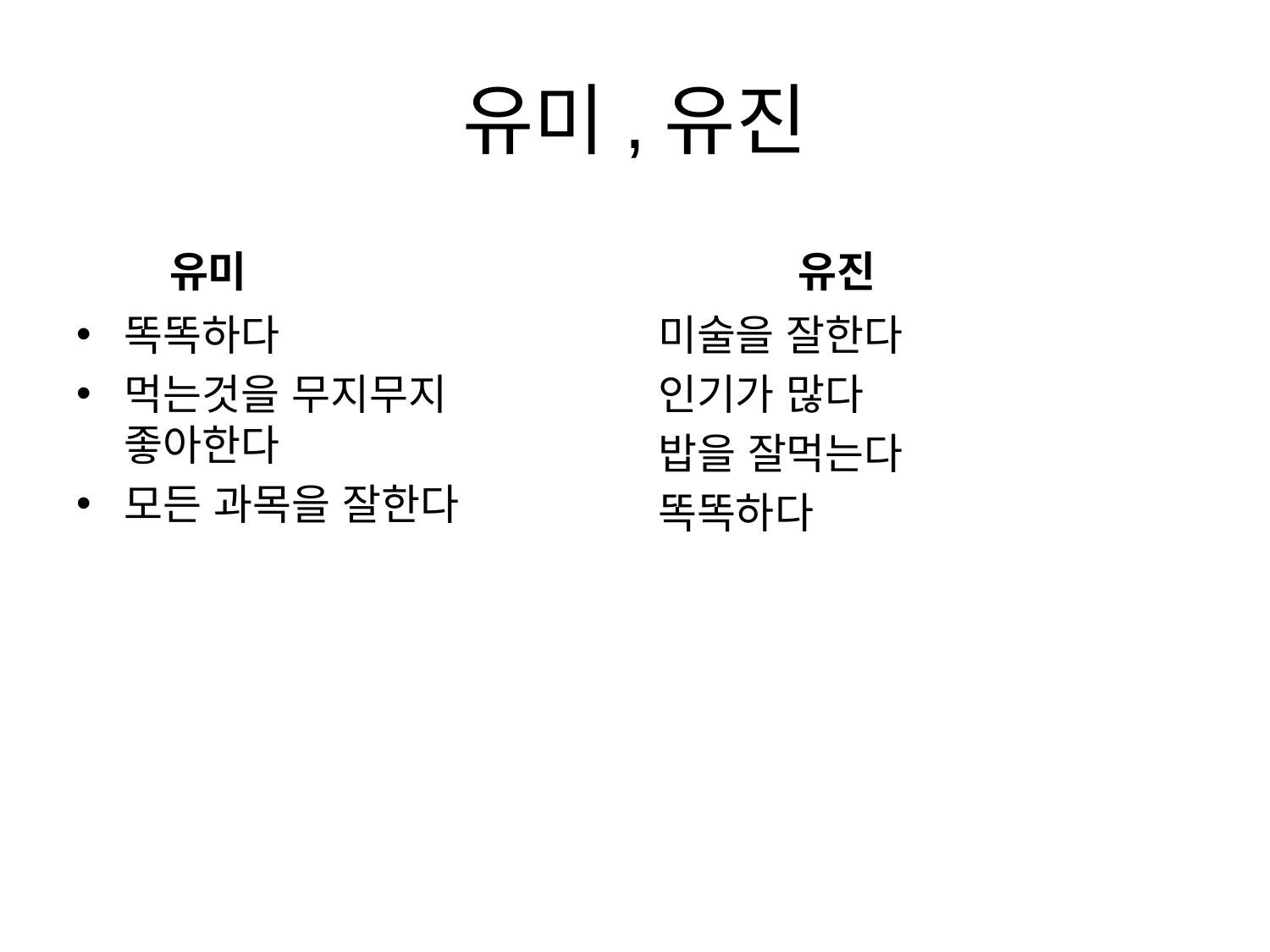

# 유미,유진
       유미
           유진
똑똑하다
먹는것을 무지무지 좋아한다
모든 과목을 잘한다
미술을 잘한다
인기가 많다
밥을 잘먹는다
똑똑하다